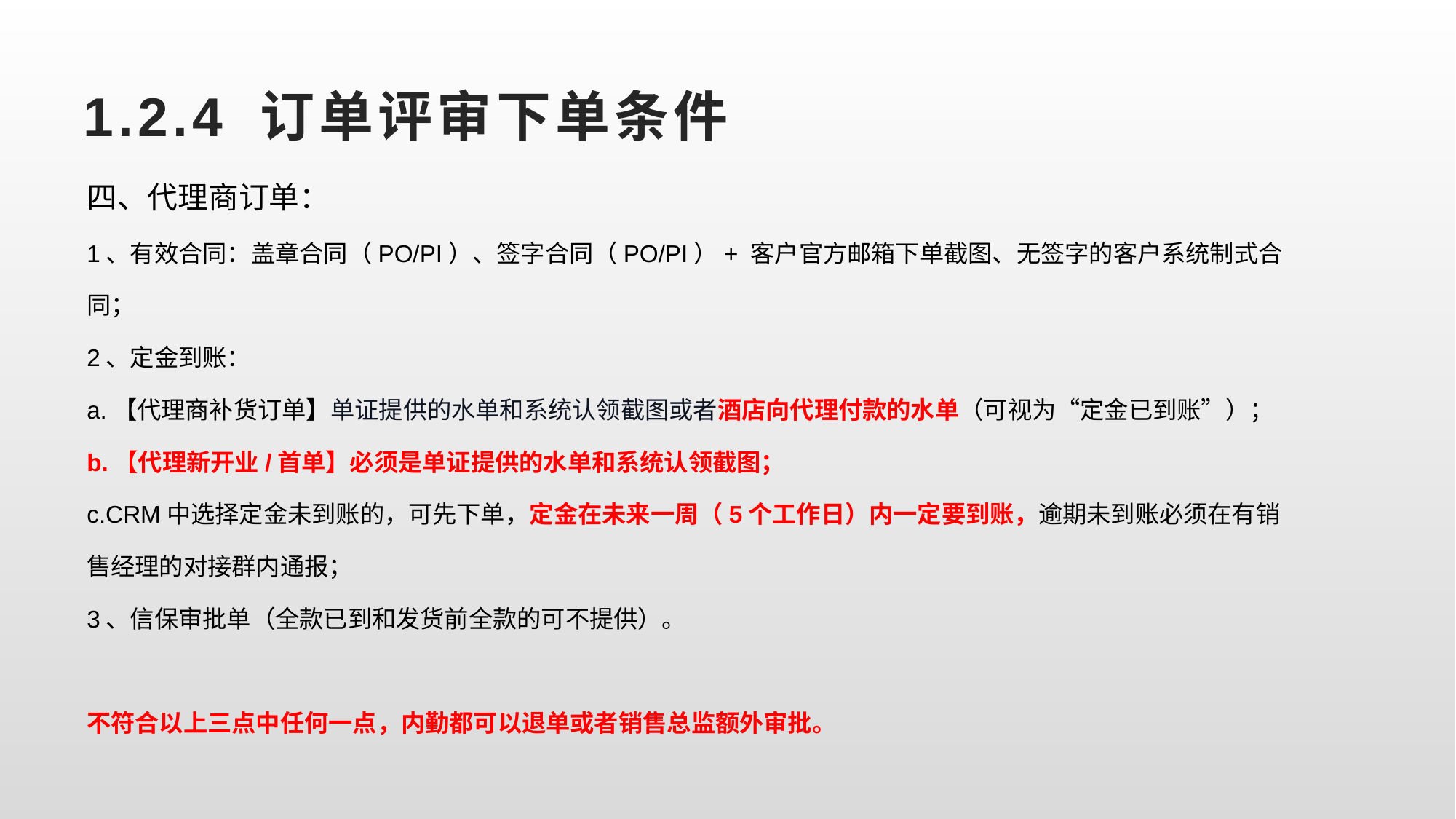

# 1.2.4 订单评审下单条件
四、代理商订单：
1、有效合同：盖章合同（PO/PI）、签字合同（PO/PI）+ 客户官方邮箱下单截图、无签字的客户系统制式合同；
2、定金到账：
a.【代理商补货订单】单证提供的水单和系统认领截图或者酒店向代理付款的水单（可视为“定金已到账”）；
b.【代理新开业/首单】必须是单证提供的水单和系统认领截图；
c.CRM中选择定金未到账的，可先下单，定金在未来一周（5个工作日）内一定要到账，逾期未到账必须在有销售经理的对接群内通报；
3、信保审批单（全款已到和发货前全款的可不提供）。

不符合以上三点中任何一点，内勤都可以退单或者销售总监额外审批。

8